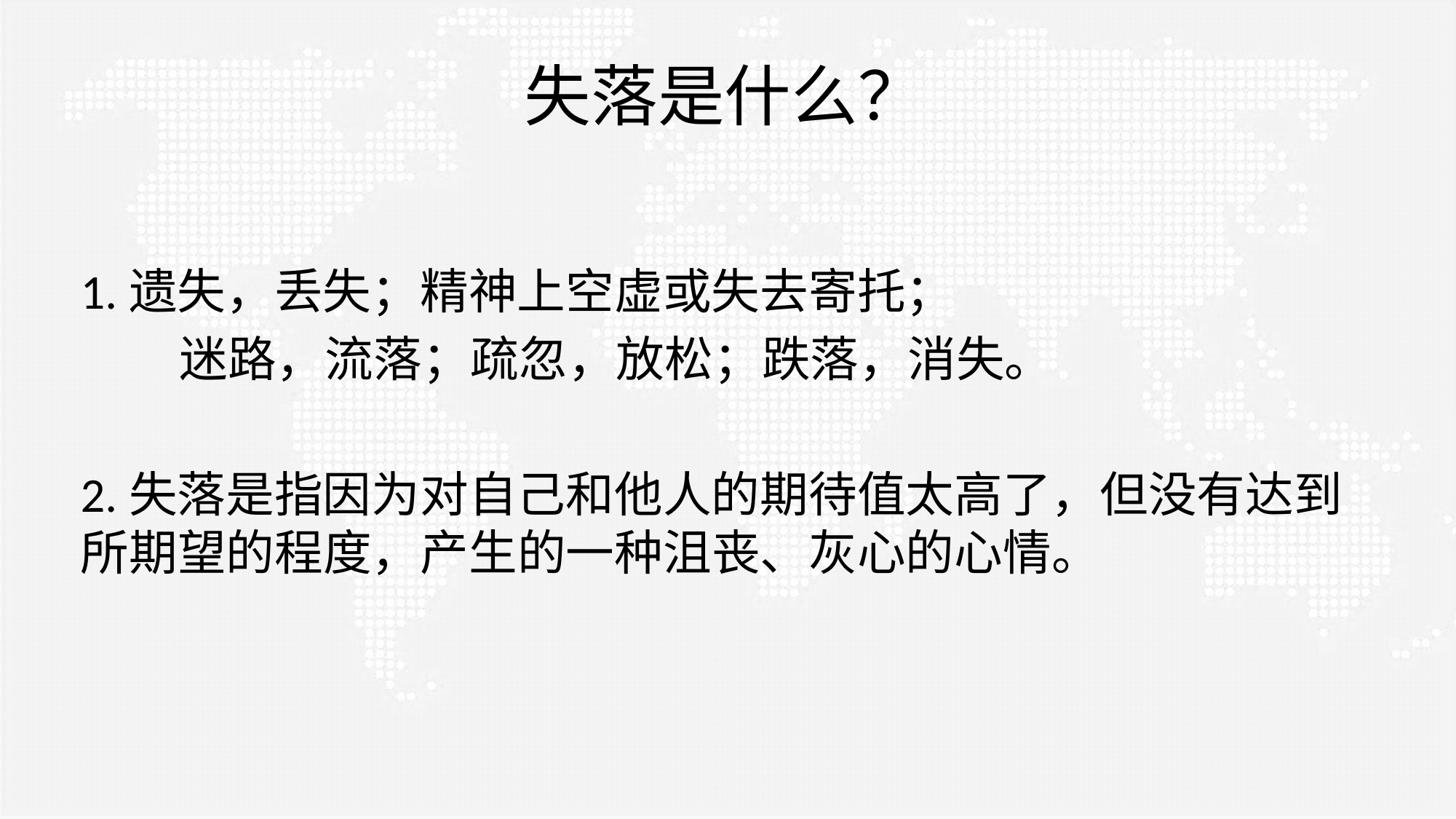

# 失落是什么？
1.遗失，丢失；精神上空虚或失去寄托；
        迷路，流落；疏忽，放松；跌落，消失。

2.失落是指因为对自己和他人的期待值太高了，但没有达到所期望的程度，产生的一种沮丧、灰心的心情。